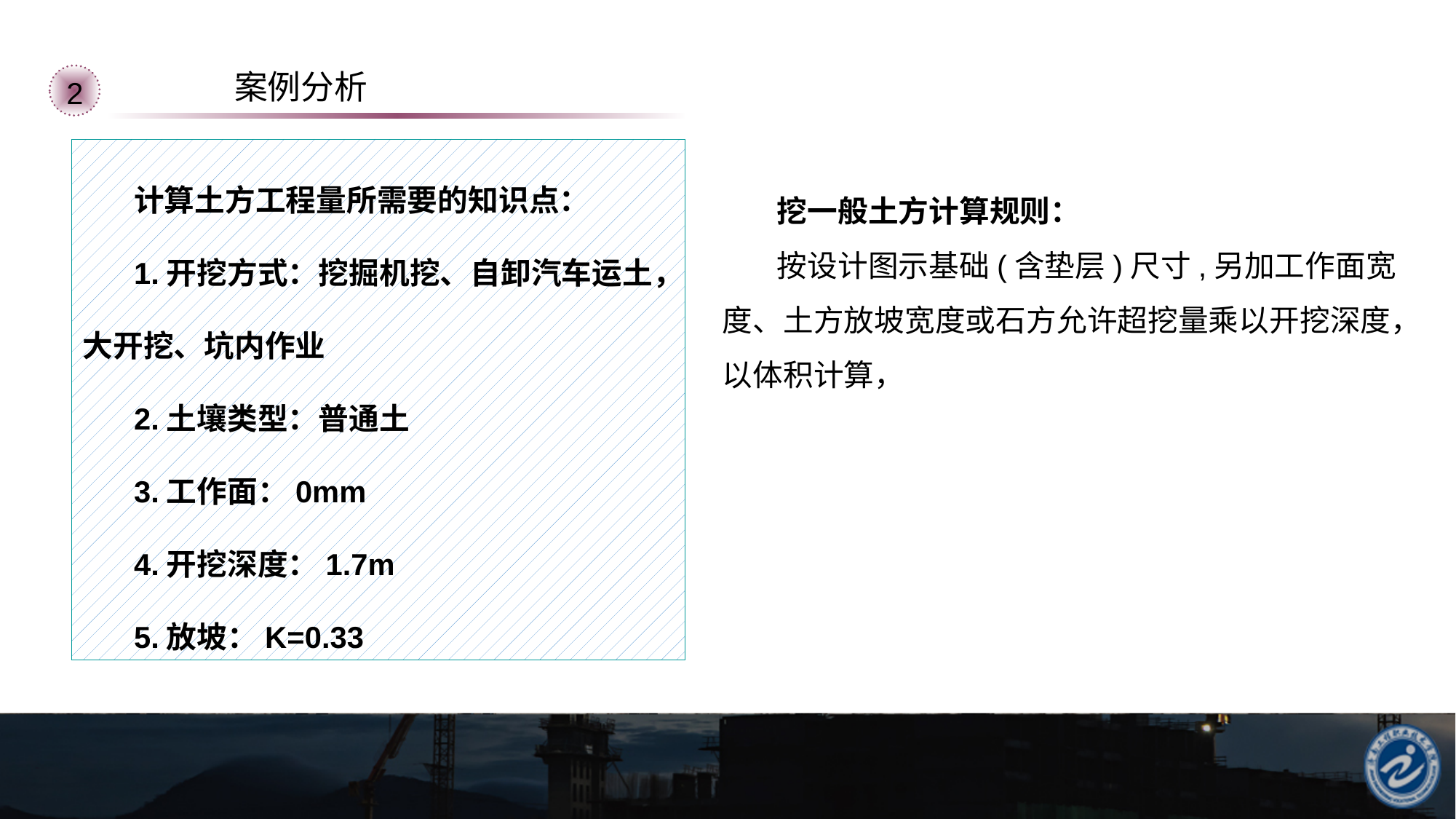

案例分析

2

计算土方工程量所需要的知识点：
1.开挖方式：挖掘机挖、自卸汽车运土，大开挖、坑内作业
2.土壤类型：普通土
3.工作面：0mm
4.开挖深度：1.7m
5.放坡：K=0.33
挖一般土方计算规则：
按设计图示基础(含垫层)尺寸,另加工作面宽度、土方放坡宽度或石方允许超挖量乘以开挖深度，以体积计算，